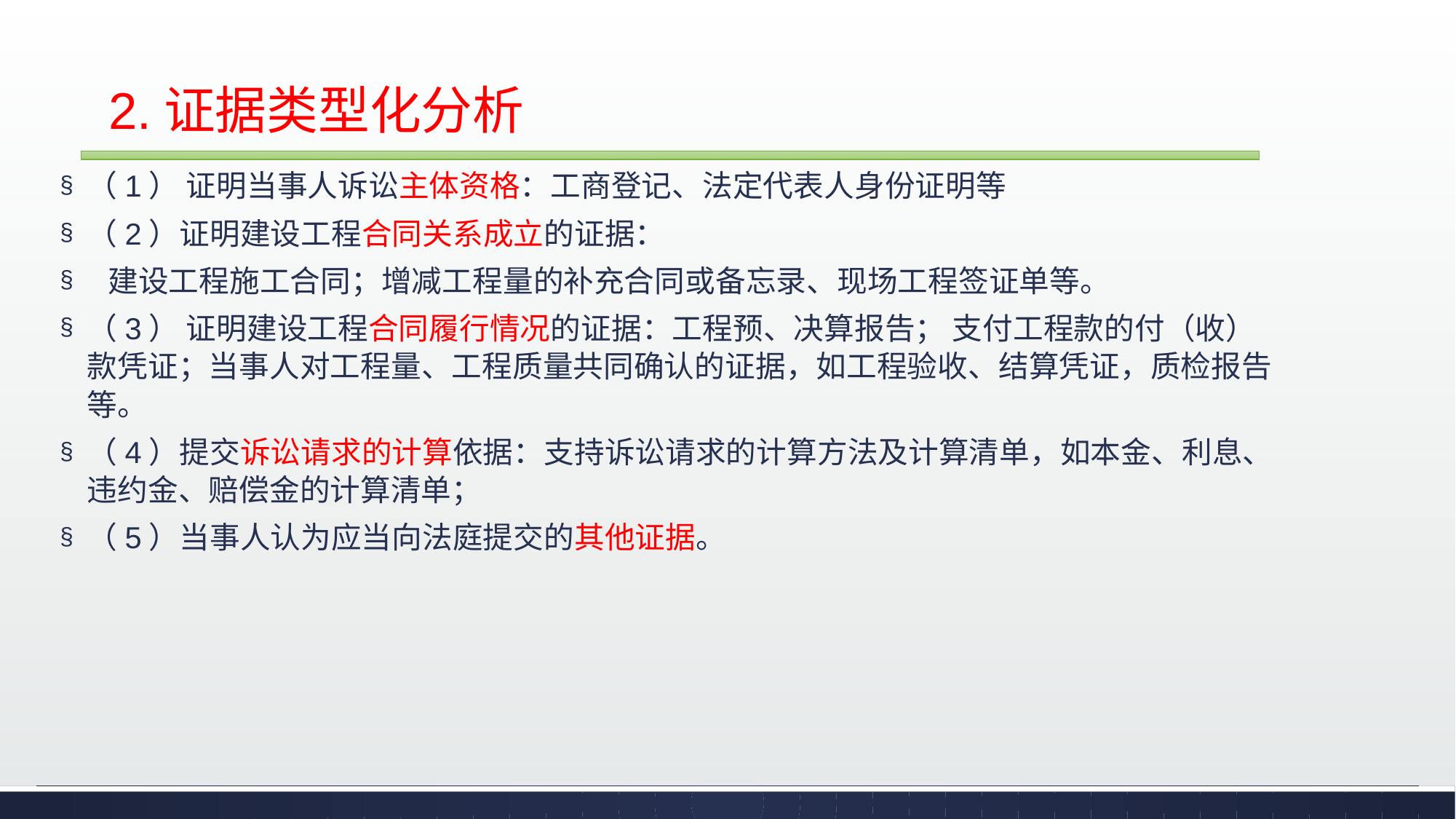

# 2.证据类型化分析

（1） 证明当事人诉讼主体资格：工商登记、法定代表人身份证明等
（2）证明建设工程合同关系成立的证据：
  建设工程施工合同；增减工程量的补充合同或备忘录、现场工程签证单等。
（3） 证明建设工程合同履行情况的证据：工程预、决算报告； 支付工程款的付（收）款凭证；当事人对工程量、工程质量共同确认的证据，如工程验收、结算凭证，质检报告等。
（4）提交诉讼请求的计算依据：支持诉讼请求的计算方法及计算清单，如本金、利息、违约金、赔偿金的计算清单；
（5）当事人认为应当向法庭提交的其他证据。